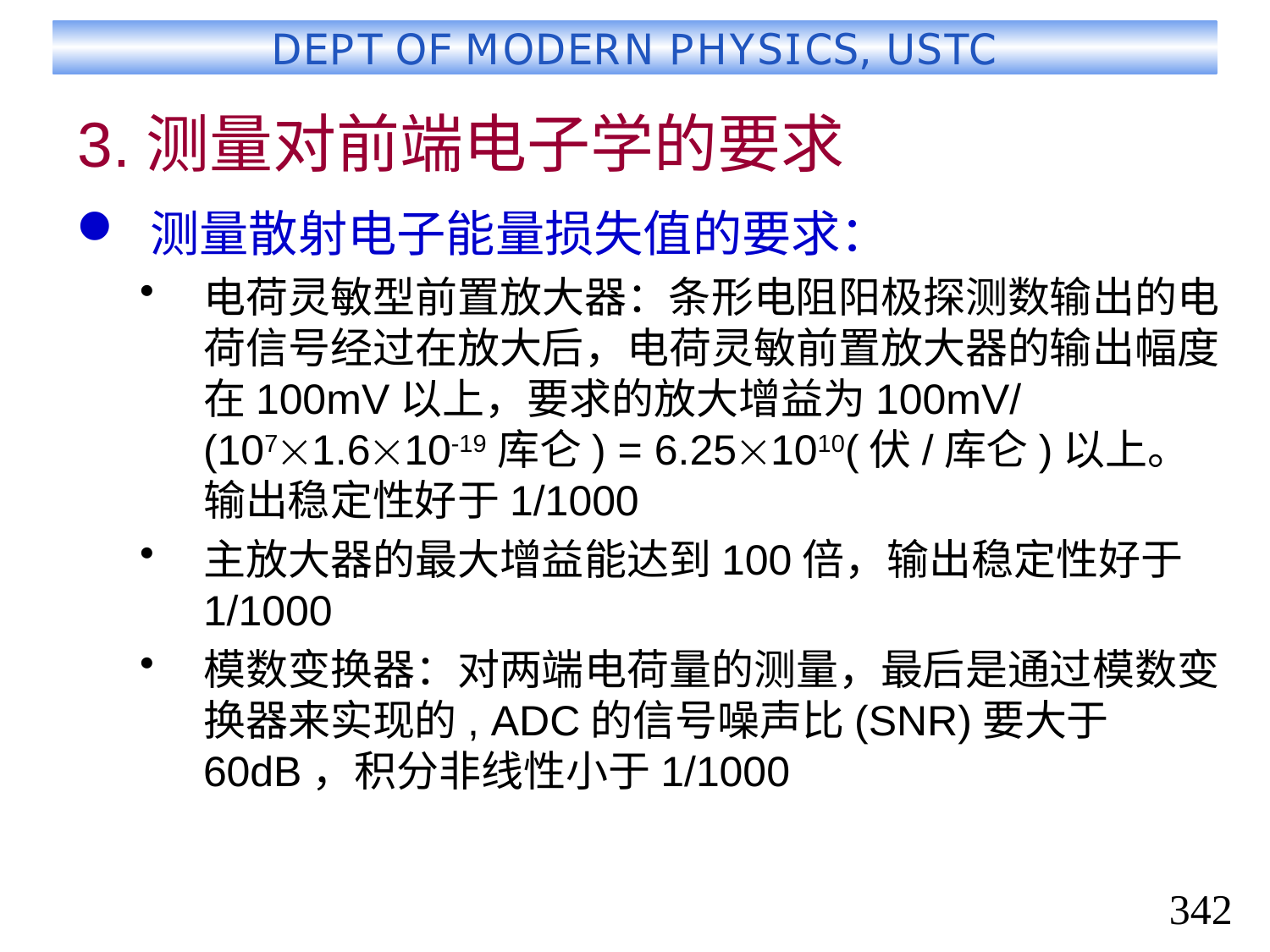

# 3.测量对前端电子学的要求
测量散射电子能量损失值的要求：
电荷灵敏型前置放大器：条形电阻阳极探测数输出的电荷信号经过在放大后，电荷灵敏前置放大器的输出幅度在100mV以上，要求的放大增益为100mV/(107×1.6×10-19库仑) = 6.25×1010(伏/库仑)以上。输出稳定性好于1/1000
主放大器的最大增益能达到100倍，输出稳定性好于1/1000
模数变换器：对两端电荷量的测量，最后是通过模数变换器来实现的, ADC的信号噪声比(SNR)要大于60dB，积分非线性小于1/1000